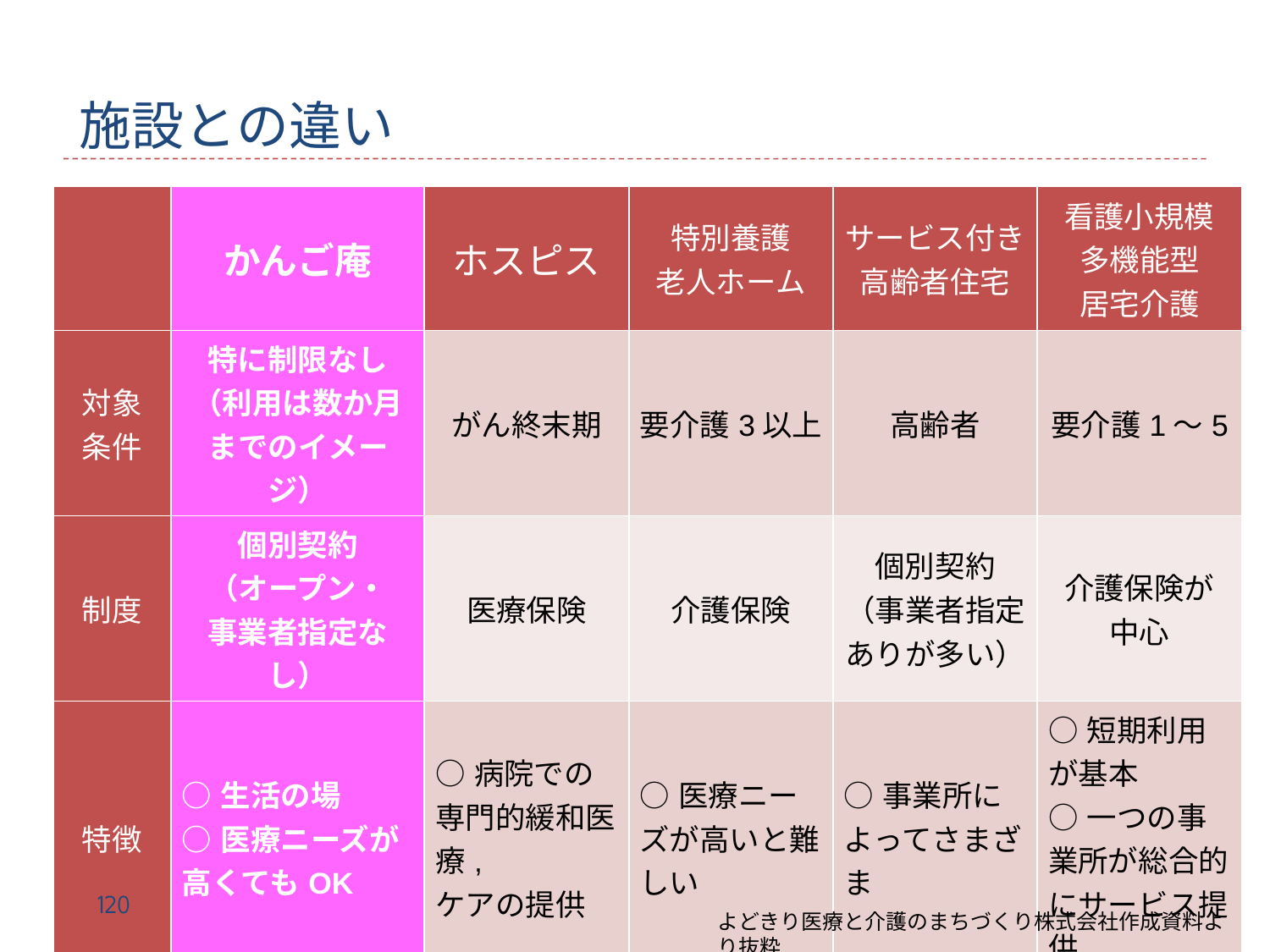

# 施設との違い
|  | かんご庵 | ホスピス | 特別養護 老人ホーム | サービス付き 高齢者住宅 | 看護小規模 多機能型 居宅介護 |
| --- | --- | --- | --- | --- | --- |
| 対象 条件 | 特に制限なし （利用は数か月までのイメージ） | がん終末期 | 要介護3以上 | 高齢者 | 要介護1～5 |
| 制度 | 個別契約 （オープン・ 事業者指定なし） | 医療保険 | 介護保険 | 個別契約 （事業者指定ありが多い） | 介護保険が 中心 |
| 特徴 | ○生活の場 ○医療ニーズが高くてもOK | ○病院での専門的緩和医療, ケアの提供 | ○医療ニーズが高いと難しい | ○事業所によってさまざま | ○短期利用が基本 ○一つの事業所が総合的にサービス提供 |
120
よどきり医療と介護のまちづくり株式会社作成資料より抜粋